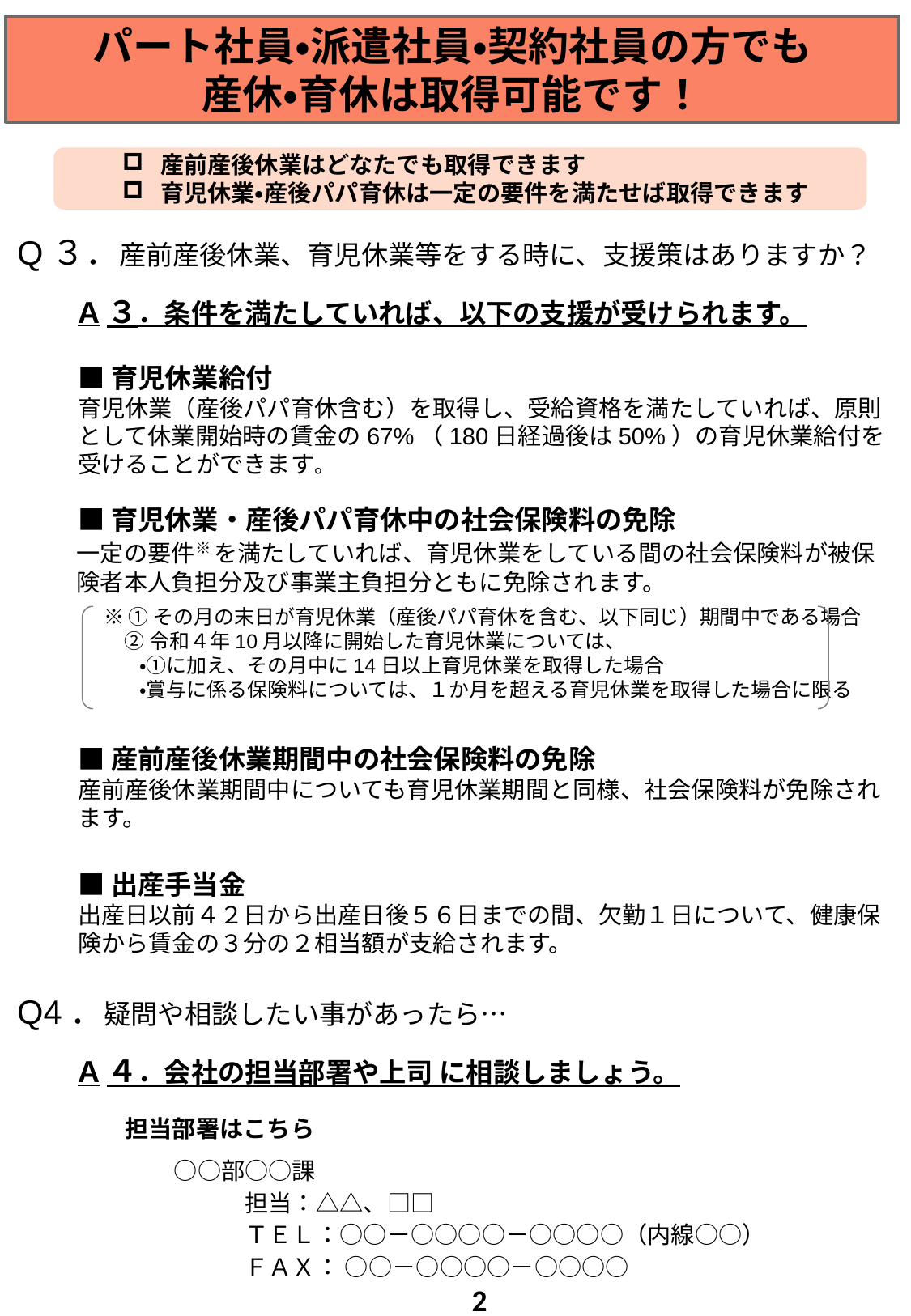

パート社員・派遣社員・契約社員の方でも
産休・育休は取得可能です！
産前産後休業はどなたでも取得できます
育児休業・産後パパ育休は一定の要件を満たせば取得できます
Q３．産前産後休業、育児休業等をする時に、支援策はありますか？
A３．条件を満たしていれば、以下の支援が受けられます。

■育児休業給付
育児休業（産後パパ育休含む）を取得し、受給資格を満たしていれば、原則として休業開始時の賃金の67%（180日経過後は50%）の育児休業給付を受けることができます。

■育児休業・産後パパ育休中の社会保険料の免除
一定の要件※ を満たしていれば、育児休業をしている間の社会保険料が被保険者本人負担分及び事業主負担分ともに免除されます。

■産前産後休業期間中の社会保険料の免除
産前産後休業期間中についても育児休業期間と同様、社会保険料が免除されます。

■出産手当金
出産日以前４２日から出産日後５６日までの間、欠勤１日について、健康保険から賃金の３分の２相当額が支給されます。

Q4．疑問や相談したい事があったら…
A４．会社の担当部署や上司 に相談しましょう。

　　担当部署はこちら
　　　　○○部○○課
　　　　　　　担当：△△、□□
　　　　　　　ＴＥＬ：○○－○○○○－○○○○（内線○○）
　　　　　　　ＦＡＸ： ○○－○○○○－○○○○
※ ①その月の末日が育児休業（産後パパ育休を含む、以下同じ）期間中である場合
  ②令和４年10月以降に開始した育児休業については、
・①に加え、その月中に14日以上育児休業を取得した場合
・賞与に係る保険料については、１か月を超える育児休業を取得した場合に限る

2